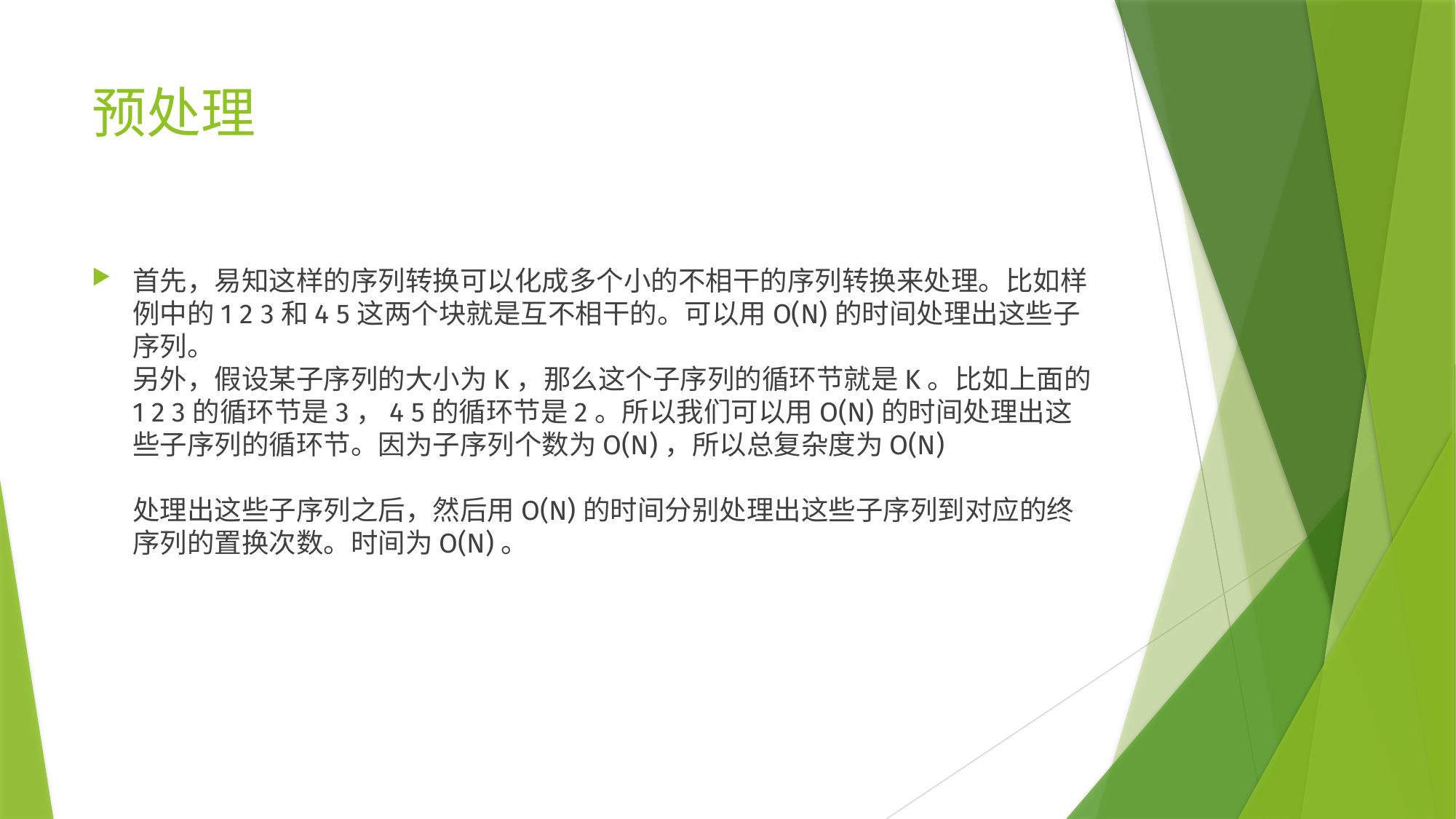

# 预处理
首先，易知这样的序列转换可以化成多个小的不相干的序列转换来处理。比如样例中的1 2 3和4 5这两个块就是互不相干的。可以用O(N)的时间处理出这些子序列。
另外，假设某子序列的大小为K，那么这个子序列的循环节就是K。比如上面的1 2 3的循环节是3，4 5的循环节是2。所以我们可以用O(N)的时间处理出这些子序列的循环节。因为子序列个数为O(N)，所以总复杂度为O(N)
处理出这些子序列之后，然后用O(N)的时间分别处理出这些子序列到对应的终序列的置换次数。时间为O(N)。